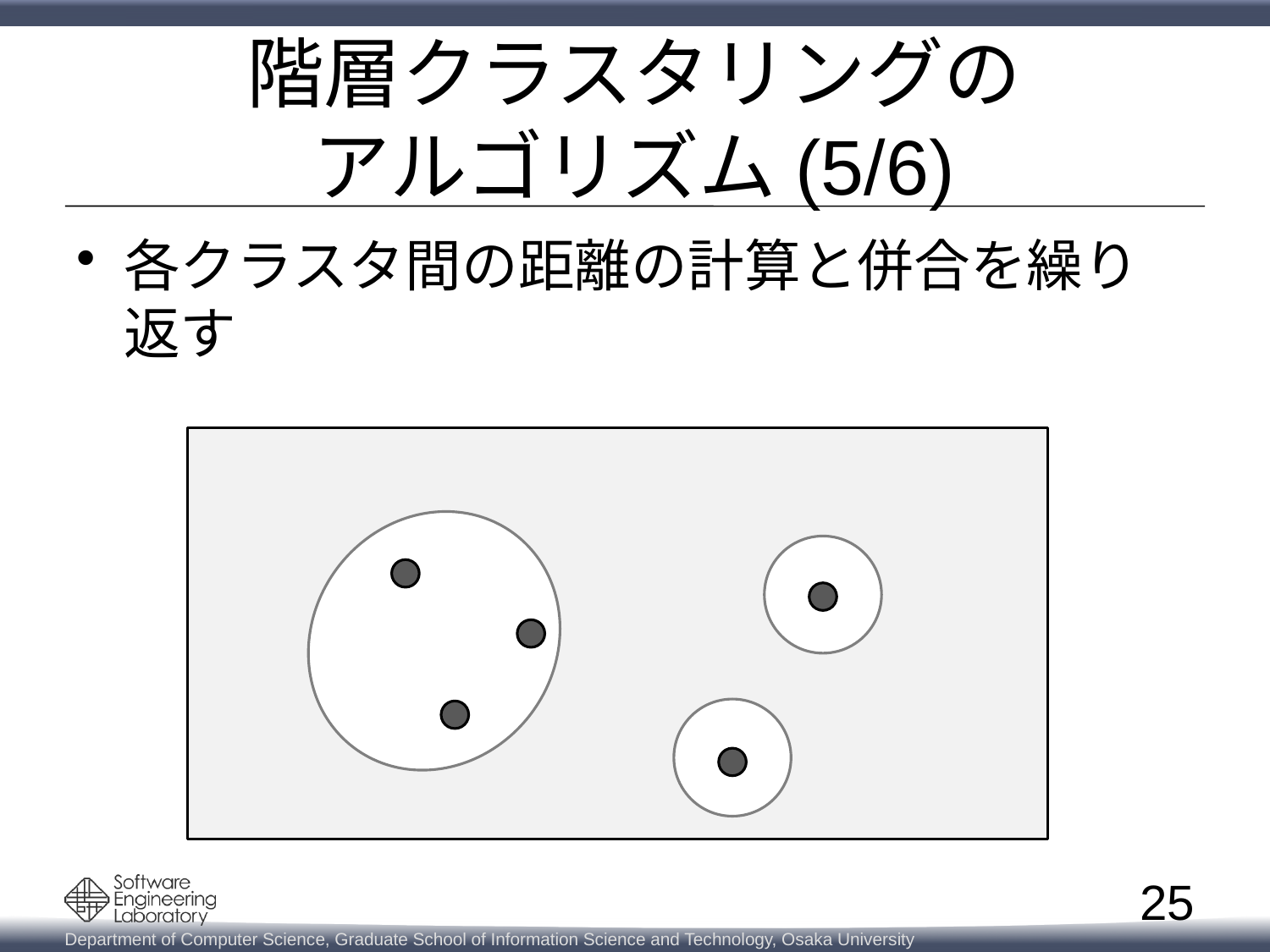

# 階層クラスタリングの アルゴリズム(5/6)
各クラスタ間の距離の計算と併合を繰り返す

25